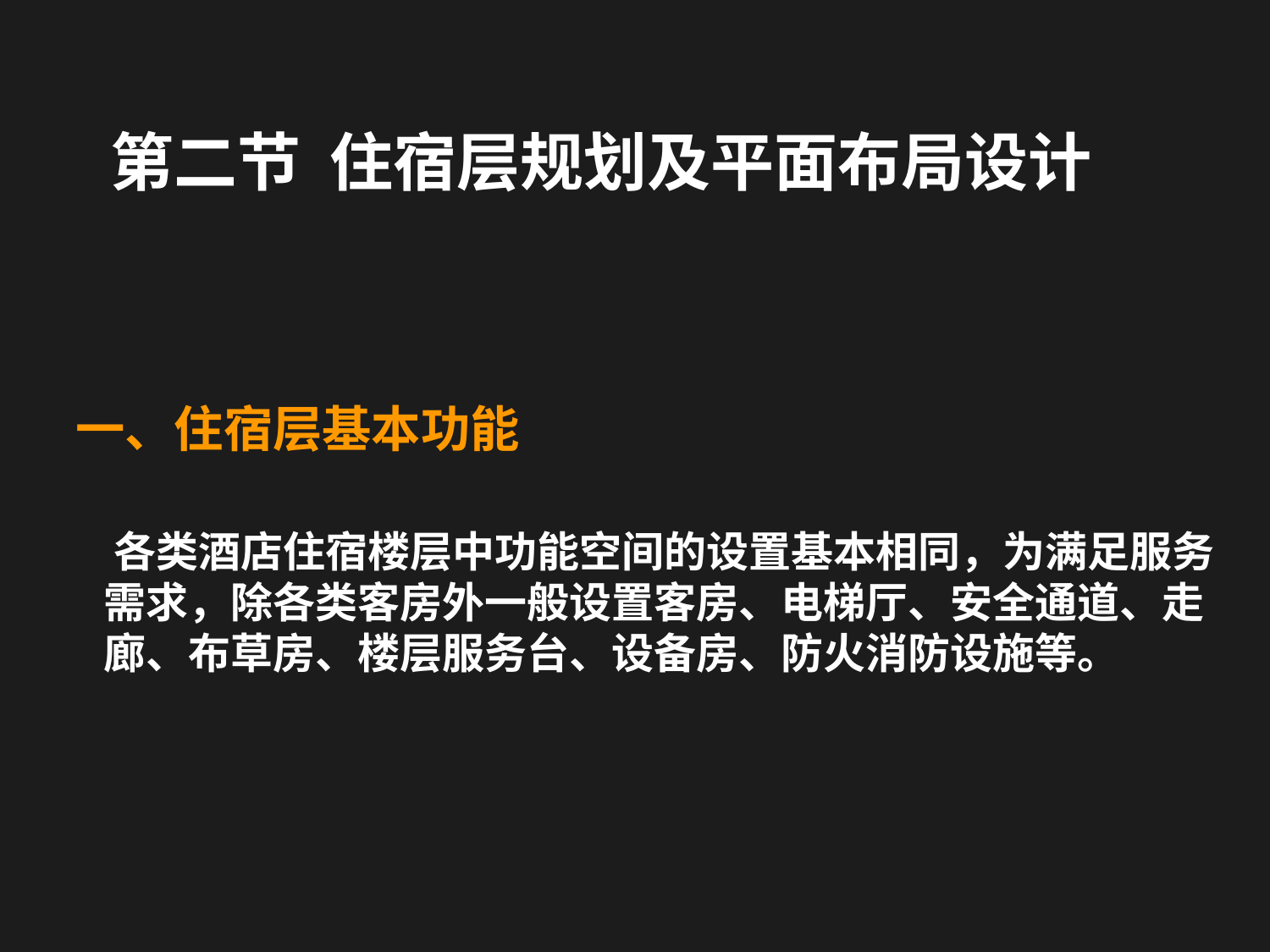

第二节  住宿层规划及平面布局设计
 一、住宿层基本功能

     各类酒店住宿楼层中功能空间的设置基本相同，为满足服务需求，除各类客房外一般设置客房、电梯厅、安全通道、走廊、布草房、楼层服务台、设备房、防火消防设施等。
231